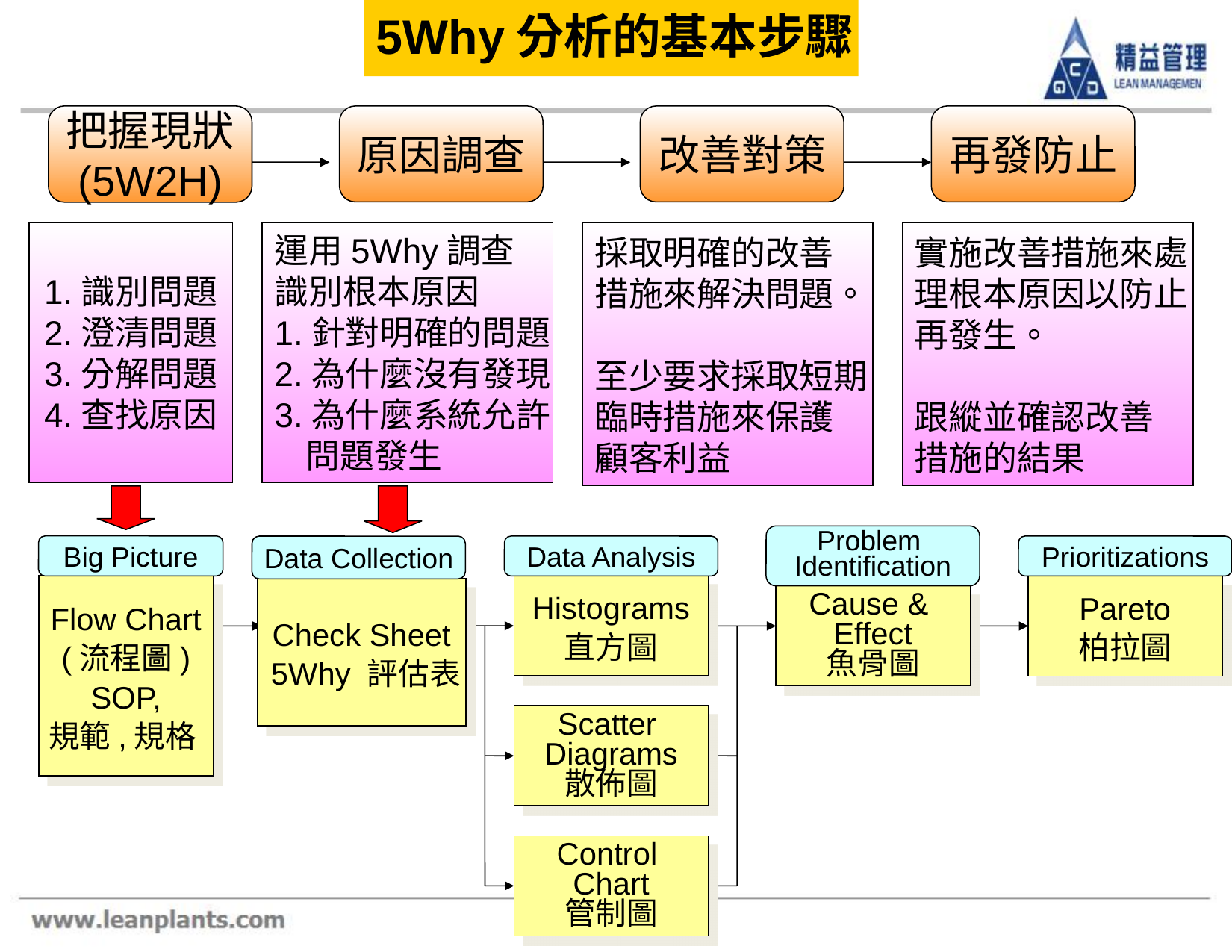

5Why分析的基本步驟
把握現狀
(5W2H)
原因調查

改善對策

再發防止

1.識別問題
2.澄清問題
3.分解問題
4.查找原因
運用5Why調查
識別根本原因
1.針對明確的問題
2.為什麼沒有發現
3.為什麼系統允許
   問題發生
採取明確的改善
措施來解決問題。

至少要求採取短期
臨時措施來保護
顧客利益
實施改善措施來處
理根本原因以防止
再發生。

跟縱並確認改善
措施的結果

Big Picture
Flow Chart
(流程圖)
SOP,
規範,規格

Data Collection
Check Sheet
 5Why 評估表

Problem
Identification
Cause &
Effect
魚骨圖

Data Analysis
Histograms
直方圖

Scatter
Diagrams
散佈圖

Control
Chart
管制圖

Prioritizations
Pareto
柏拉圖